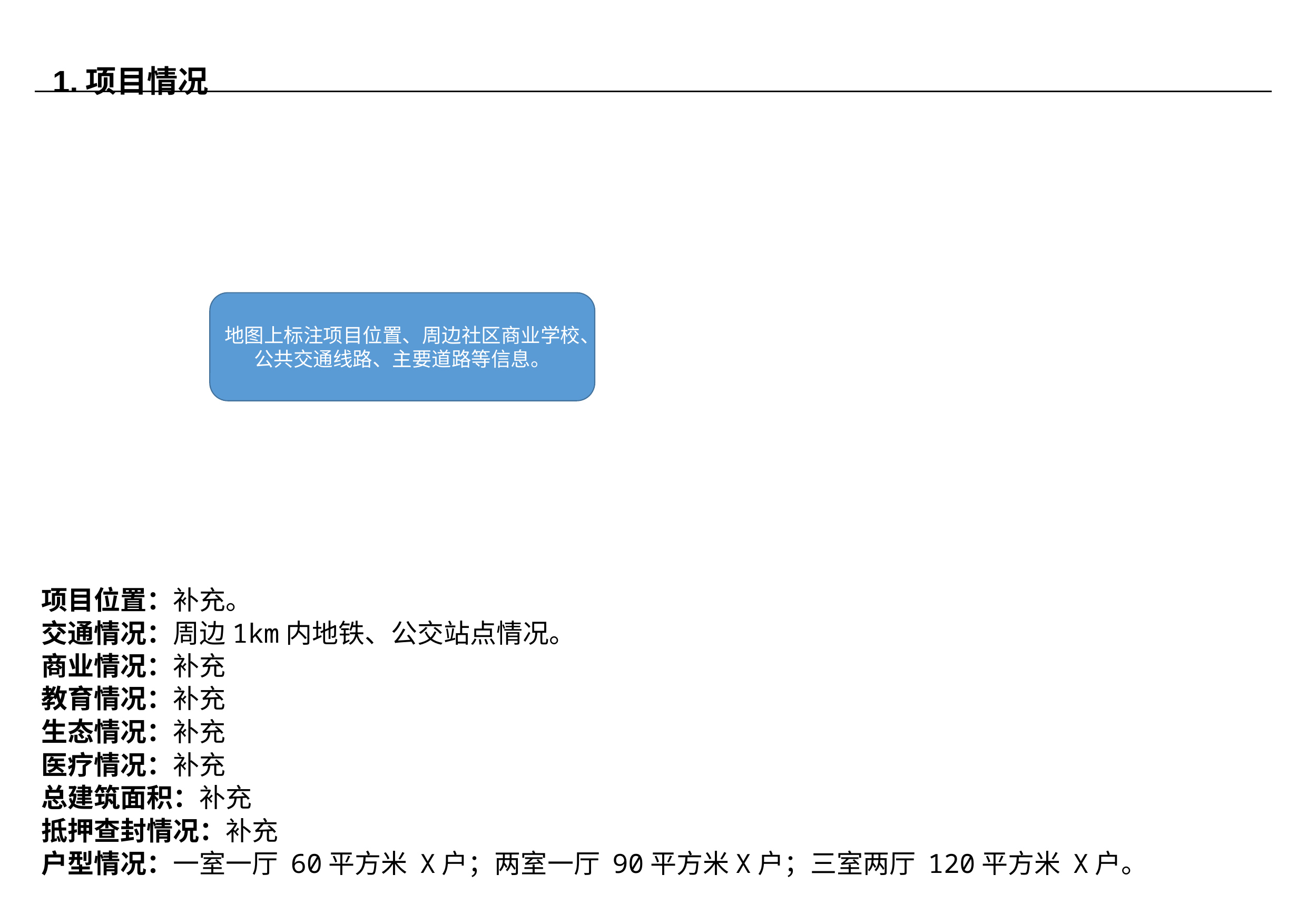

1.项目情况
地图上标注项目位置、周边社区商业学校、公共交通线路、主要道路等信息。
项目位置：补充。
交通情况：周边1km内地铁、公交站点情况。
商业情况：补充
教育情况：补充
生态情况：补充
医疗情况：补充
总建筑面积：补充
抵押查封情况：补充
户型情况：一室一厅 60平方米 X户；两室一厅 90平方米X户；三室两厅 120平方米 X户。